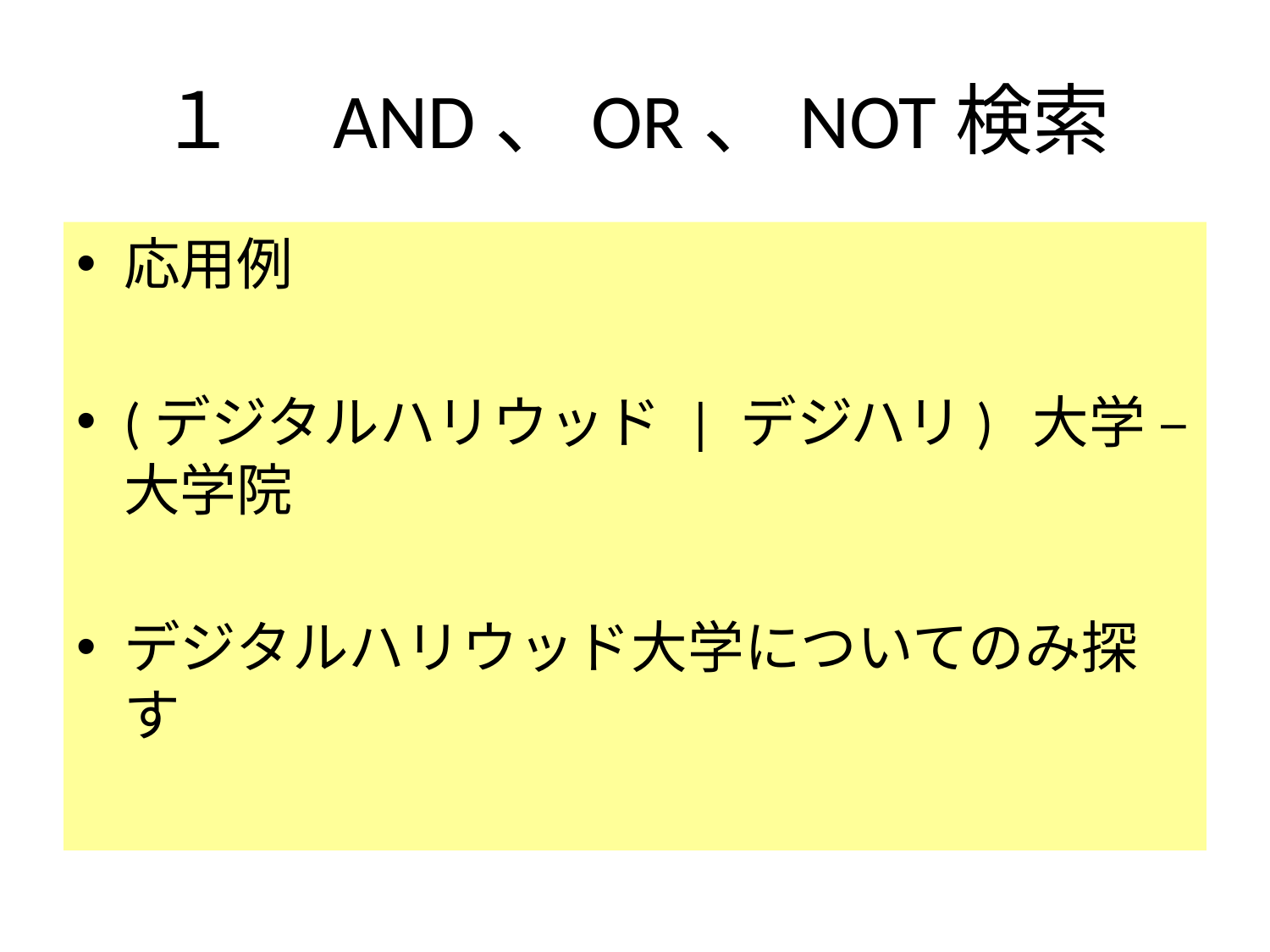

# １　AND、OR、NOT検索
「私」と「あなた」の両方が入ったページを検索したいAND検索
　私　あなた
「私」あるいは「あなた」どちらかが入ったページを検索したいOR検索
私 | あなた
「私」の検索結果から「あなた」の入っているページを抜きたい
私 –あなた

応用例

(デジタルハリウッド | デジハリ)  大学 – 大学院

デジタルハリウッド大学についてのみ探す